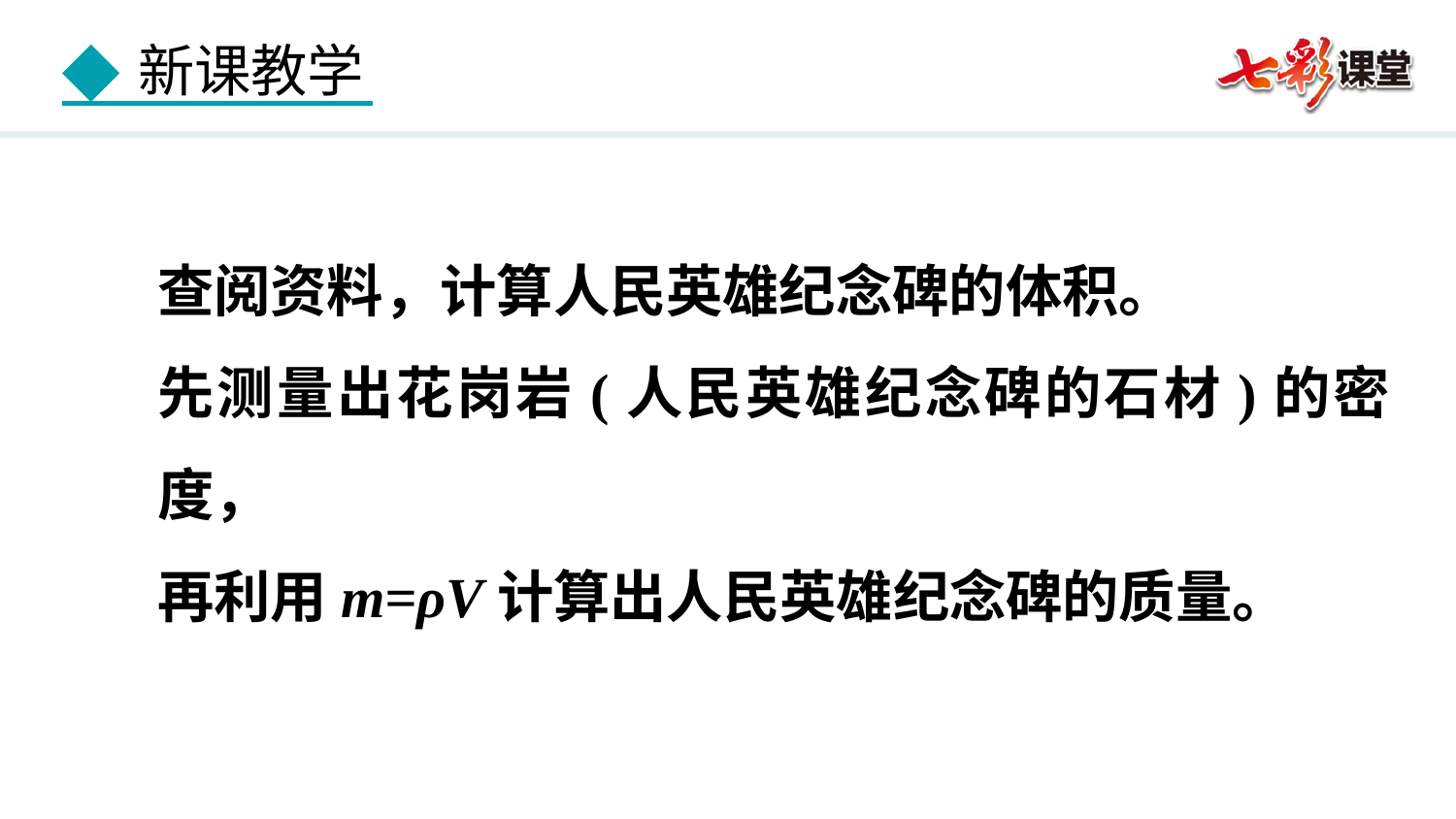

查阅资料，计算人民英雄纪念碑的体积。
先测量出花岗岩(人民英雄纪念碑的石材)的密度，
再利用m=ρV计算出人民英雄纪念碑的质量。